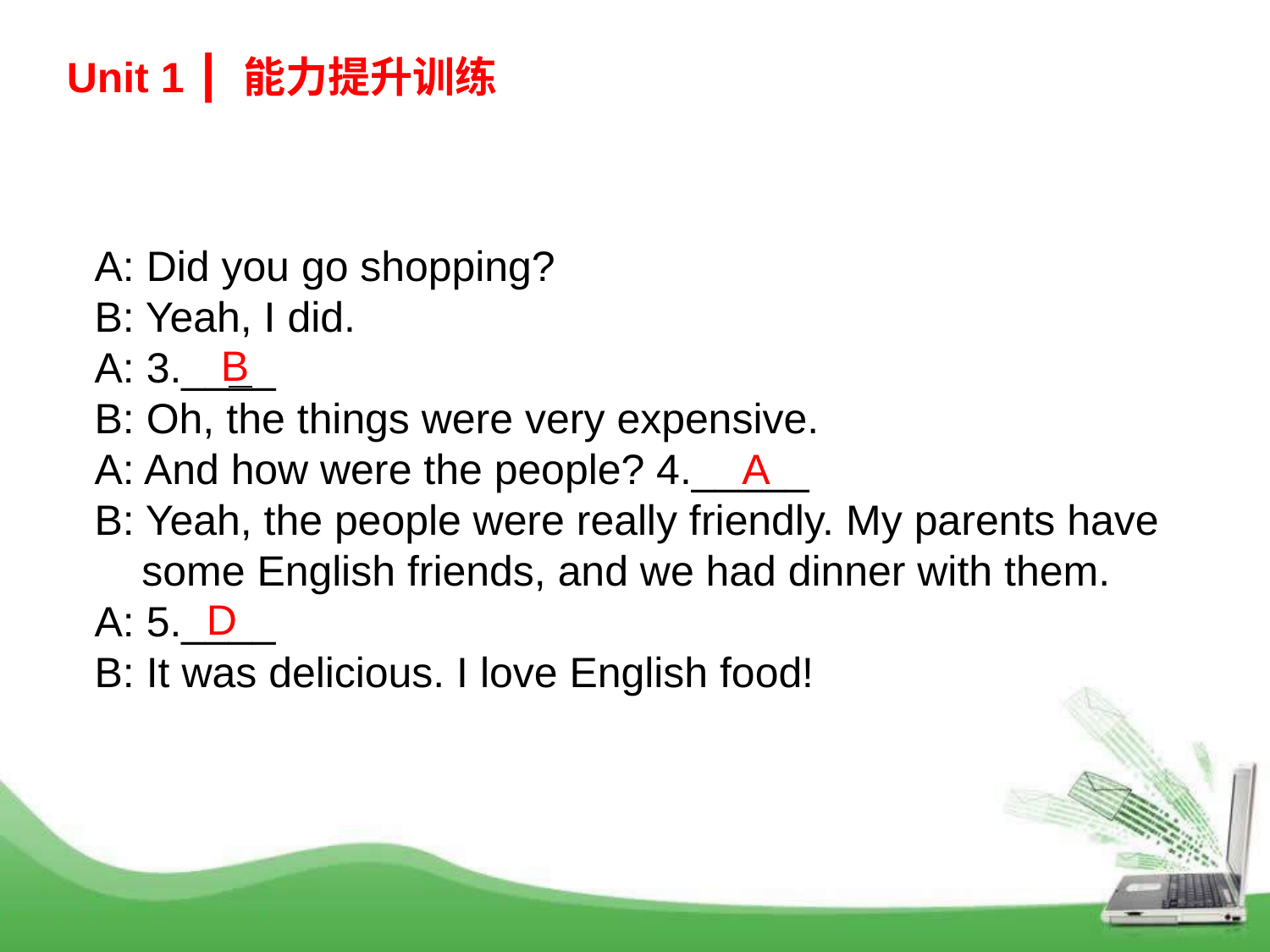

Unit 1 ┃ 能力提升训练
A: Did you go shopping?
B: Yeah, I did.
A: 3.____
B: Oh, the things were very expensive.
A: And how were the people? 4._____
B: Yeah, the people were really friendly. My parents have
    some English friends, and we had dinner with them.
A: 5.____
B: It was delicious. I love English food!

B
A
D